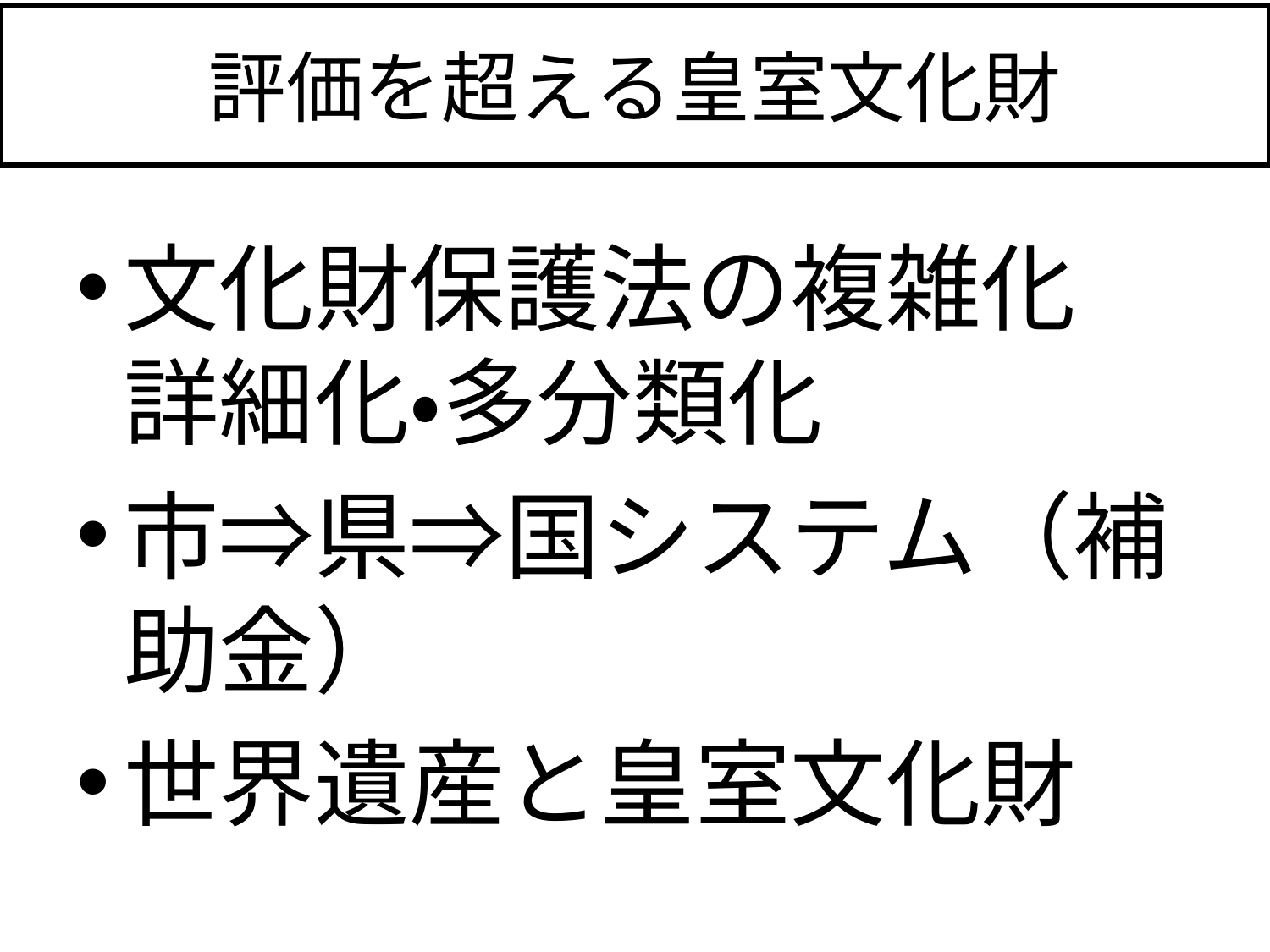

# 評価を超える皇室文化財
文化財保護法の複雑化　詳細化・多分類化
市⇒県⇒国システム（補助金）
世界遺産と皇室文化財